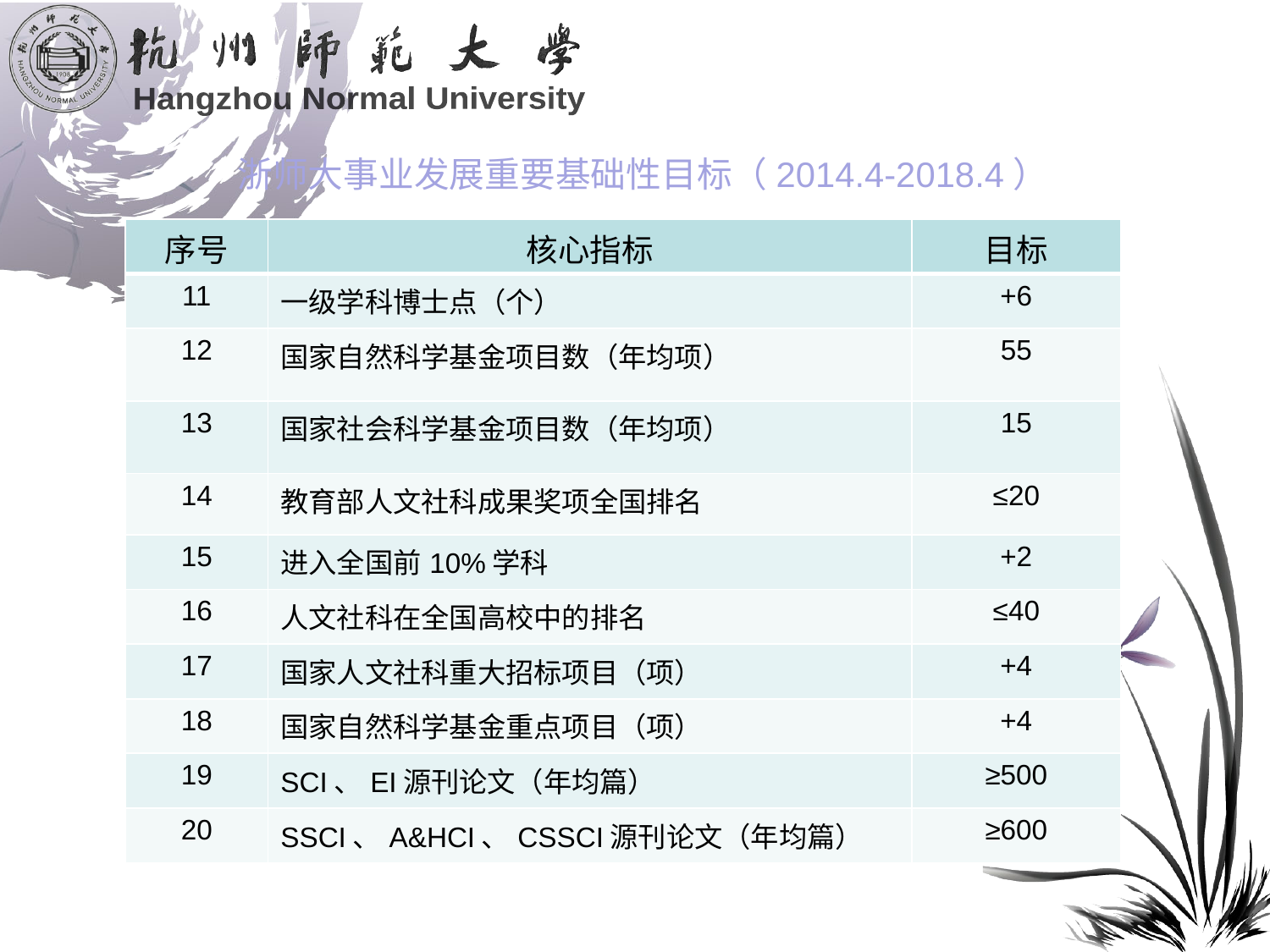

浙师大事业发展重要基础性目标（2014.4-2018.4）
| 序号 | 核心指标 | 目标 |
| --- | --- | --- |
| 11 | 一级学科博士点（个） | +6 |
| 12 | 国家自然科学基金项目数（年均项） | 55 |
| 13 | 国家社会科学基金项目数（年均项） | 15 |
| 14 | 教育部人文社科成果奖项全国排名 | ≤20 |
| 15 | 进入全国前10%学科 | +2 |
| 16 | 人文社科在全国高校中的排名 | ≤40 |
| 17 | 国家人文社科重大招标项目（项） | +4 |
| 18 | 国家自然科学基金重点项目（项） | +4 |
| 19 | SCI、EI源刊论文（年均篇） | ≥500 |
| 20 | SSCI、A&HCI、CSSCI源刊论文（年均篇） | ≥600 |